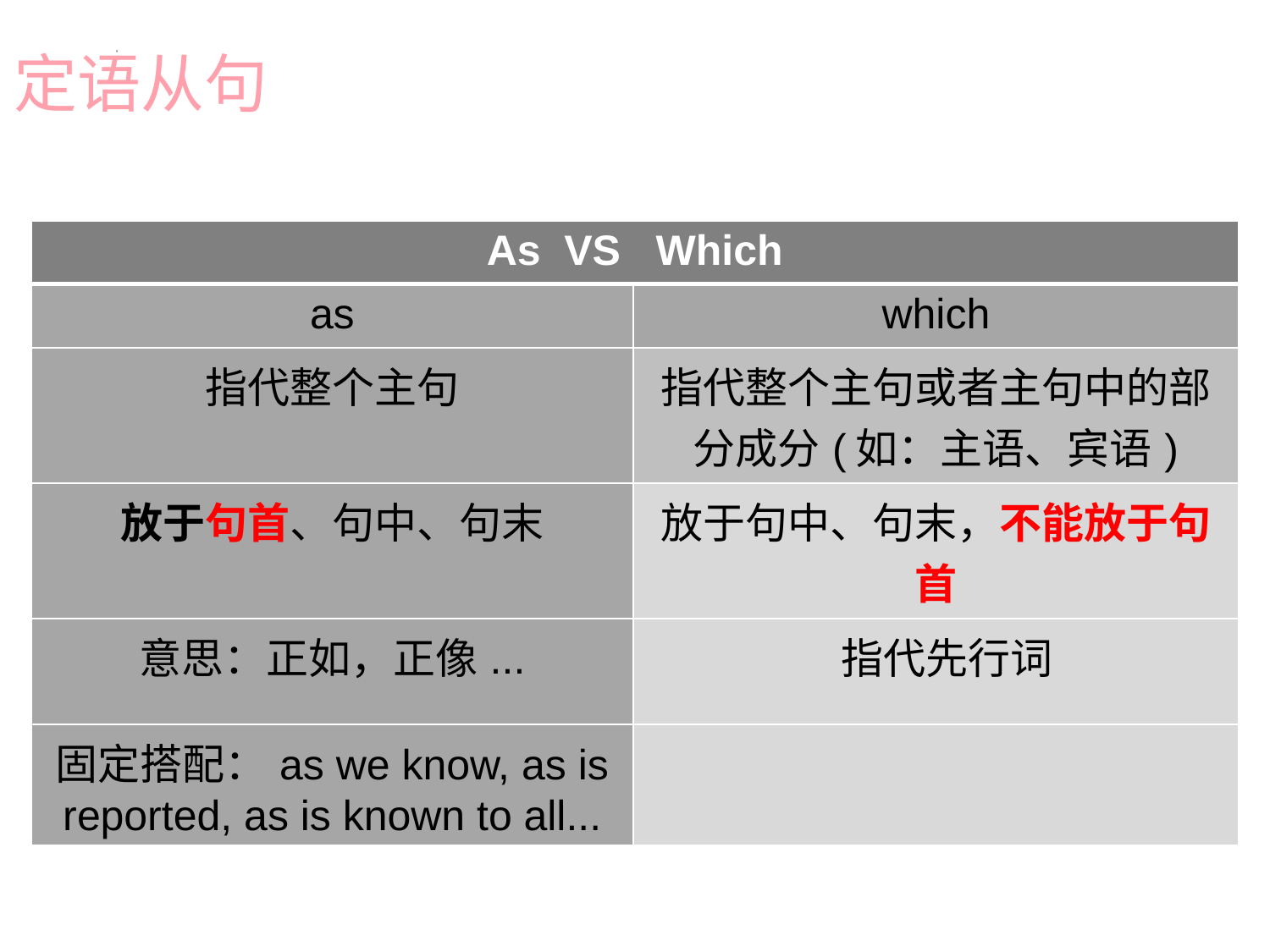

# 定语从句
| As VS Which |  |
| --- | --- |
| as | which |
| 指代整个主句 | 指代整个主句或者主句中的部分成分(如：主语、宾语) |
| 放于句首、句中、句末 | 放于句中、句末，不能放于句首 |
| 意思：正如，正像... | 指代先行词 |
| 固定搭配：as we know, as is reported, as is known to all... |  |